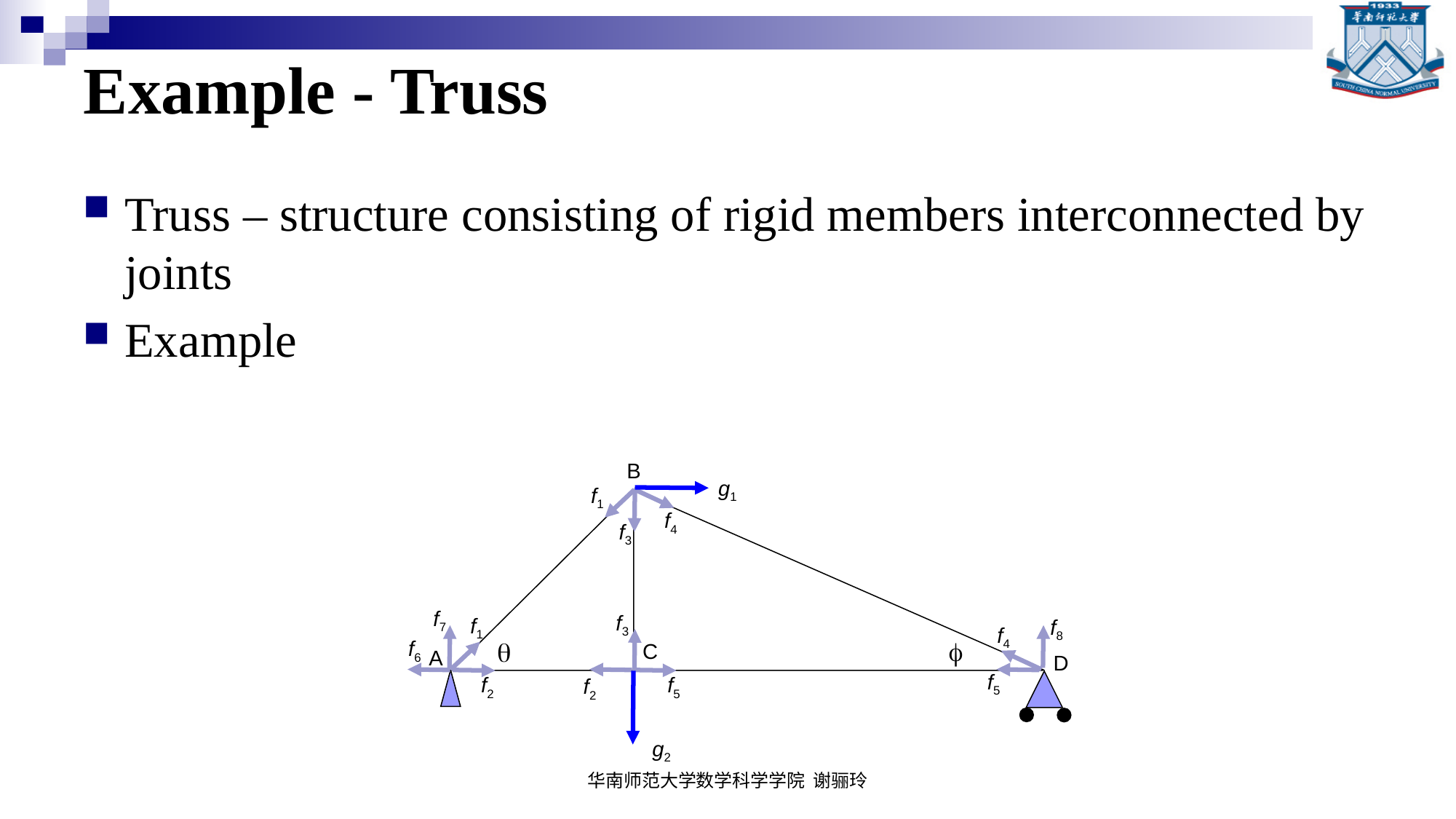

# Example - Truss
Truss – structure consisting of rigid members interconnected by joints
Example
B
g1
f1

f4

f3
f7
f3
f1
f8
f4
φ
θ
f6
C
A

D

f5
f2
f5
f2

g2
华南师范大学数学科学学院  谢骊玲